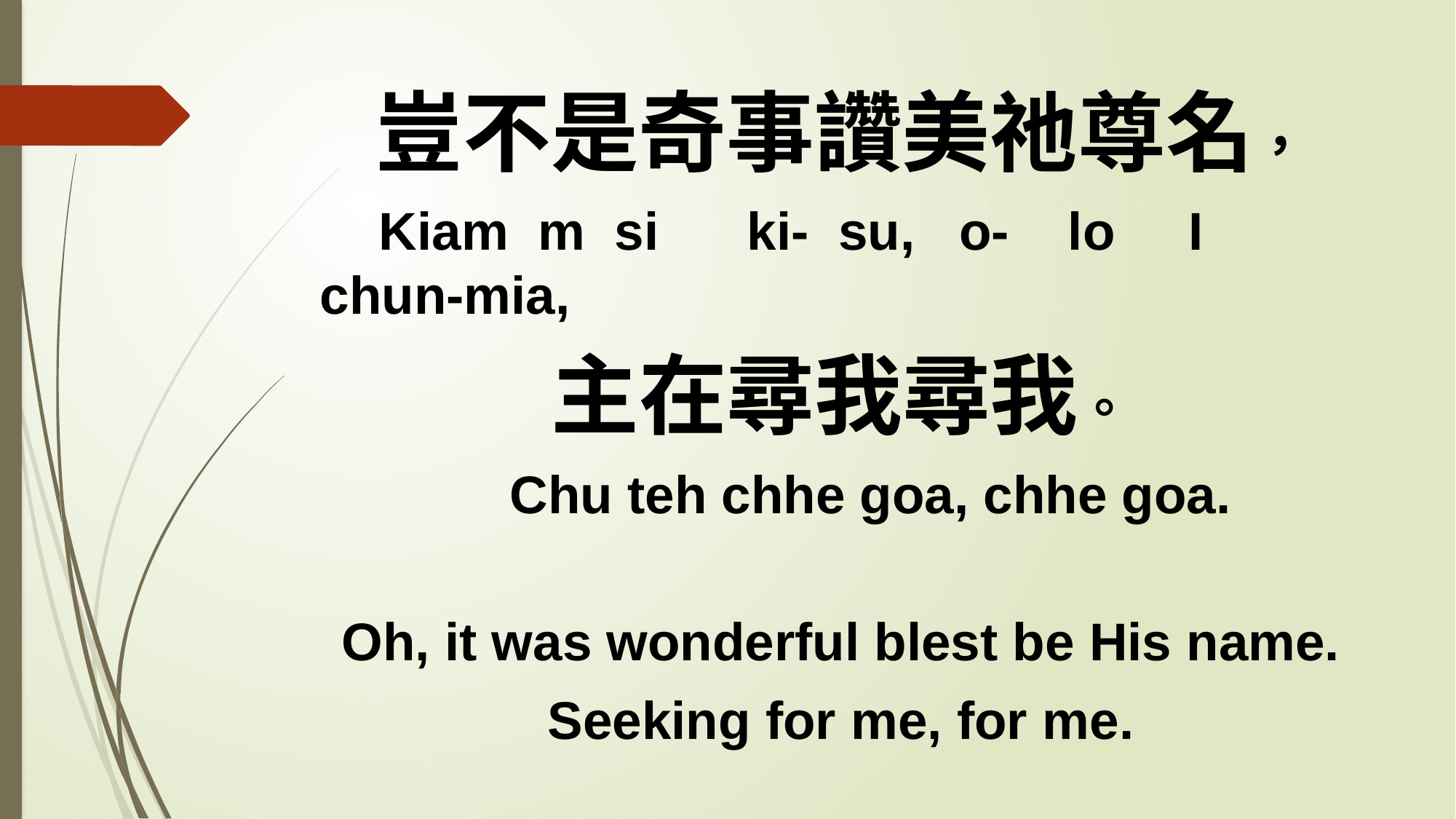

豈不是奇事讚美祂尊名，
    Kiam  m  si      ki-  su,   o-    lo     I chun-mia,
主在尋我尋我。
    Chu teh chhe goa, chhe goa.

Oh, it was wonderful blest be His name.
Seeking for me, for me.